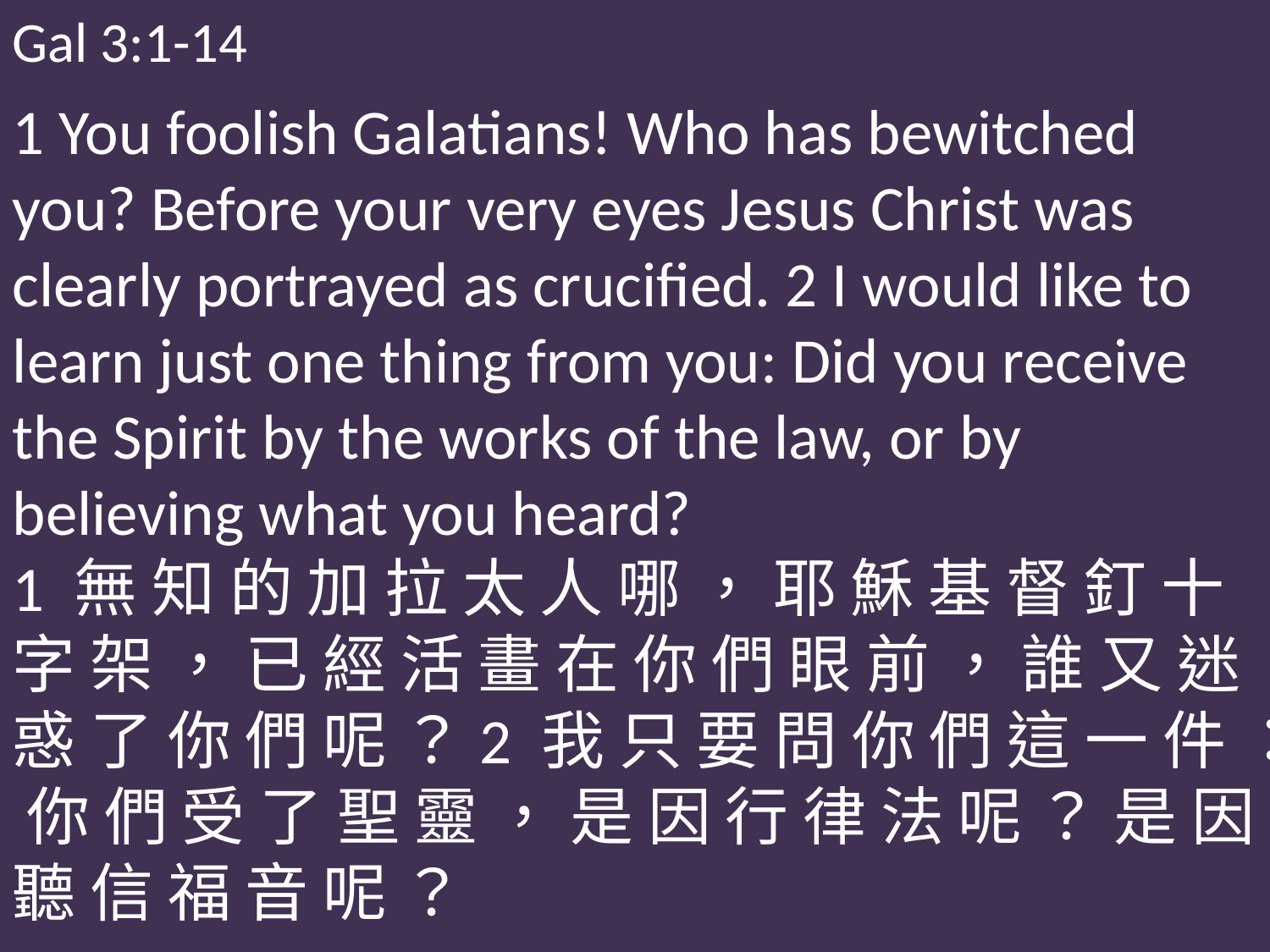

Gal 3:1-14
1 You foolish Galatians! Who has bewitched you? Before your very eyes Jesus Christ was clearly portrayed as crucified. 2 I would like to learn just one thing from you: Did you receive the Spirit by the works of the law, or by believing what you heard?
1 無 知 的 加 拉 太 人 哪 ， 耶 穌 基 督 釘 十 字 架 ， 已 經 活 畫 在 你 們 眼 前 ， 誰 又 迷 惑 了 你 們 呢 ？2 我 只 要 問 你 們 這 一 件 ： 你 們 受 了 聖 靈 ， 是 因 行 律 法 呢 ？ 是 因 聽 信 福 音 呢 ？